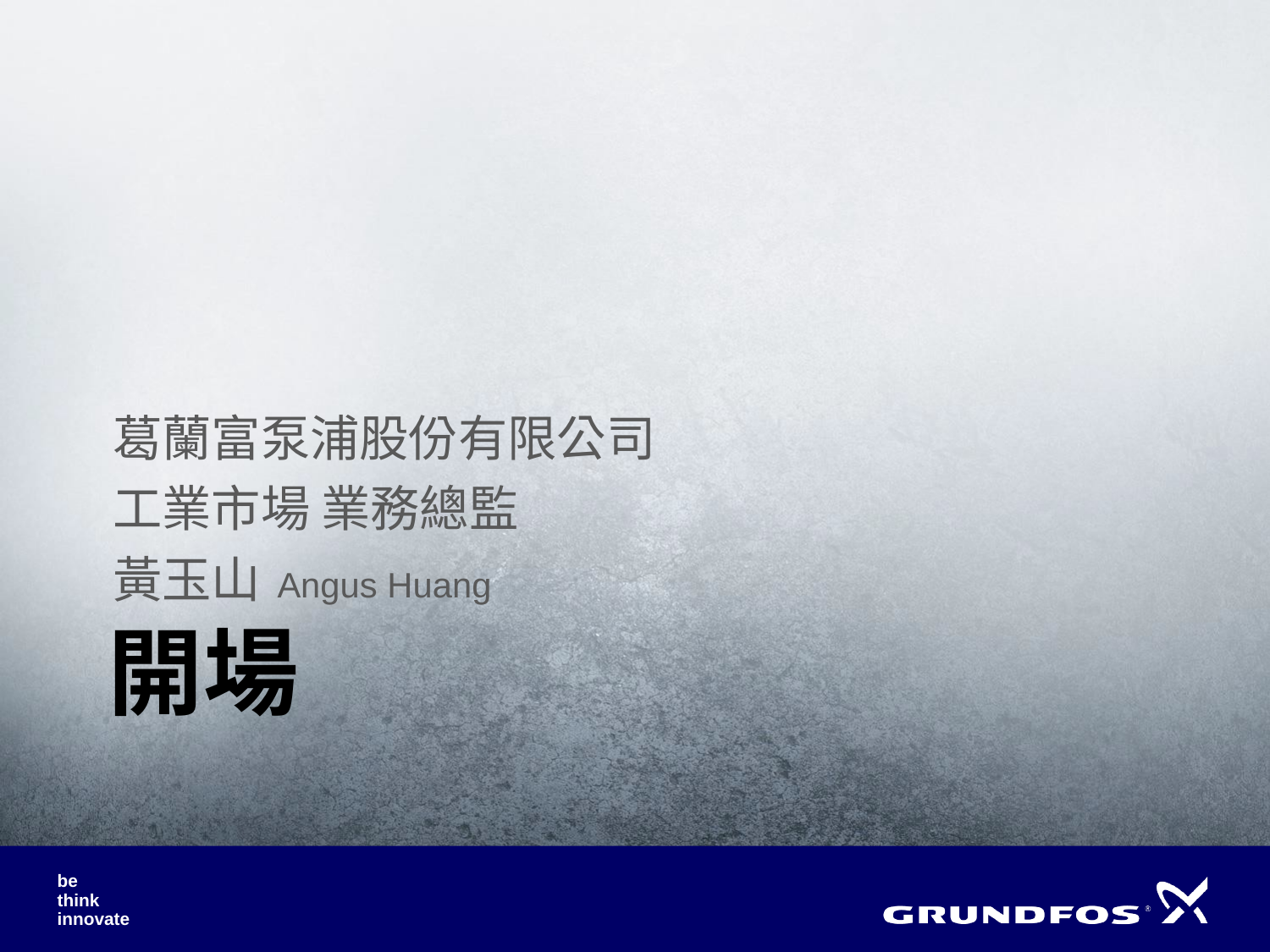

葛蘭富泵浦股份有限公司
工業市場 業務總監
黃玉山 Angus Huang
# 開場